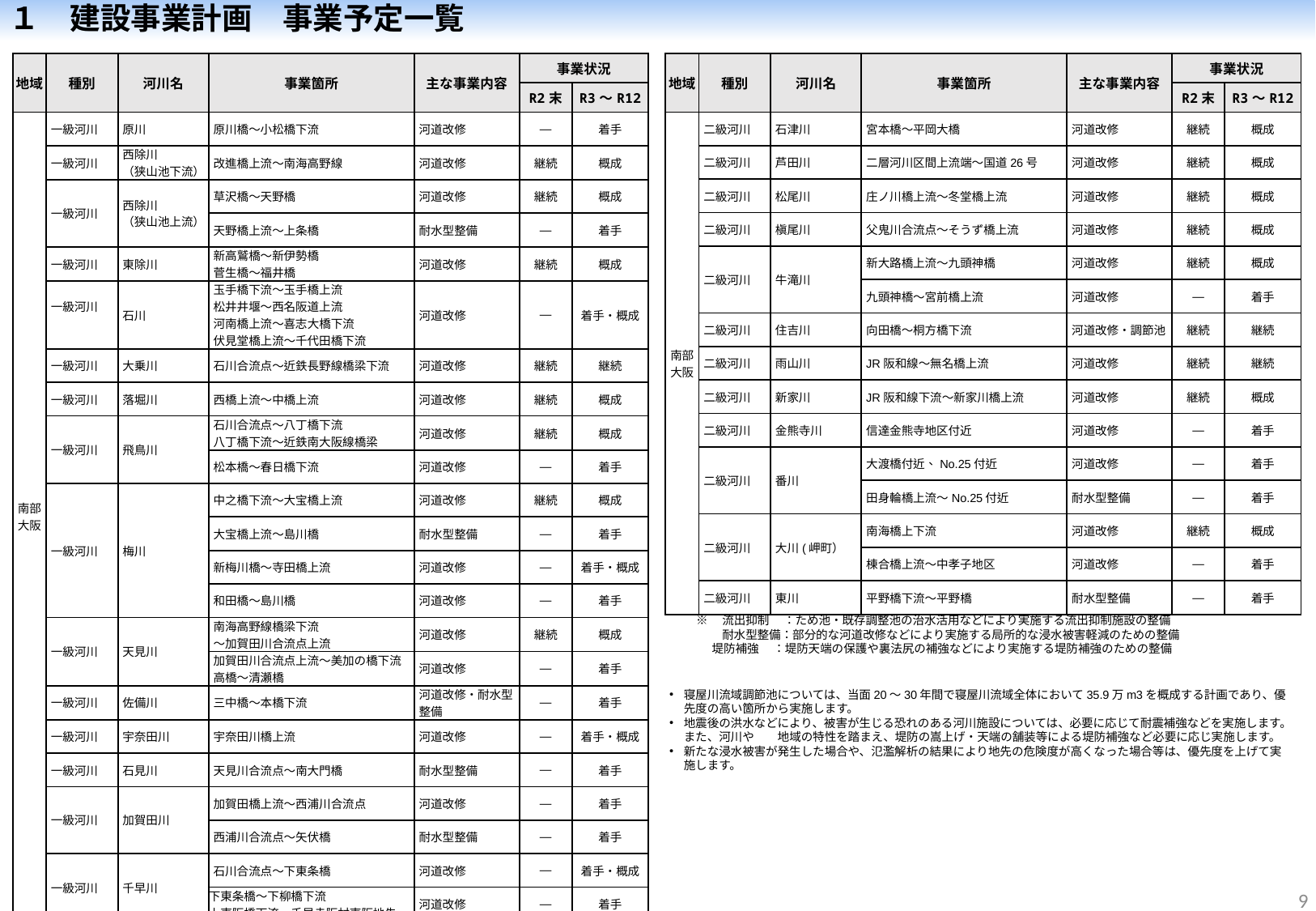

１　建設事業計画　事業予定一覧
| 地域 | 種別 | 河川名 | 事業箇所 | 主な事業内容 | 事業状況 |  |
| --- | --- | --- | --- | --- | --- | --- |
|  |  |  |  |  | R2末 | R3～R12 |
| 南部大阪 | 一級河川 | 原川 | 原川橋～小松橋下流 | 河道改修 | ― | 着手 |
|  | 一級河川 | 西除川 （狭山池下流） | 改進橋上流～南海高野線 | 河道改修 | 継続 | 概成 |
|  | 一級河川 | 西除川 （狭山池上流） | 草沢橋～天野橋 | 河道改修 | 継続 | 概成 |
|  |  |  | 天野橋上流～上条橋 | 耐水型整備 | ― | 着手 |
|  | 一級河川 | 東除川 | 新高鷲橋～新伊勢橋 菅生橋～福井橋 | 河道改修 | 継続 | 概成 |
|  | 一級河川 | 石川 | 玉手橋下流～玉手橋上流 松井井堰～西名阪道上流 河南橋上流～喜志大橋下流 伏見堂橋上流～千代田橋下流 | 河道改修 | ― | 着手・概成 |
|  | 一級河川 | 大乗川 | 石川合流点～近鉄長野線橋梁下流 | 河道改修 | 継続 | 継続 |
|  | 一級河川 | 落堀川 | 西橋上流～中橋上流 | 河道改修 | 継続 | 概成 |
|  | 一級河川 | 飛鳥川 | 石川合流点～八丁橋下流 八丁橋下流～近鉄南大阪線橋梁 | 河道改修 | 継続 | 概成 |
|  |  |  | 松本橋～春日橋下流 | 河道改修 | ― | 着手 |
|  | 一級河川 | 梅川 | 中之橋下流～大宝橋上流 | 河道改修 | 継続 | 概成 |
|  |  |  | 大宝橋上流～島川橋 | 耐水型整備 | ― | 着手 |
|  |  |  | 新梅川橋～寺田橋上流 | 河道改修 | ― | 着手・概成 |
|  |  |  | 和田橋～島川橋 | 河道改修 | ― | 着手 |
|  | 一級河川 | 天見川 | 南海高野線橋梁下流 ～加賀田川合流点上流 | 河道改修 | 継続 | 概成 |
|  |  |  | 加賀田川合流点上流～美加の橋下流 高橋～清瀬橋 | 河道改修 | ― | 着手 |
|  | 一級河川 | 佐備川 | 三中橋～本橋下流 | 河道改修・耐水型整備 | ― | 着手 |
|  | 一級河川 | 宇奈田川 | 宇奈田川橋上流 | 河道改修 | ― | 着手・概成 |
|  | 一級河川 | 石見川 | 天見川合流点～南大門橋 | 耐水型整備 | ― | 着手 |
|  | 一級河川 | 加賀田川 | 加賀田橋上流～西浦川合流点 | 河道改修 | ― | 着手 |
|  |  |  | 西浦川合流点～矢伏橋 | 耐水型整備 | ― | 着手 |
|  | 一級河川 | 千早川 | 石川合流点～下東条橋 | 河道改修 | ― | 着手・概成 |
|  |  |  | 下東条橋～下柳橋下流 上東阪橋下流～千早赤阪村東阪地先 | 河道改修 | ― | 着手 |
| 地域 | 種別 | 河川名 | 事業箇所 | 主な事業内容 | 事業状況 |  |
| --- | --- | --- | --- | --- | --- | --- |
|  |  |  |  |  | R2末 | R3～R12 |
| 南部大阪 | 二級河川 | 石津川 | 宮本橋～平岡大橋 | 河道改修 | 継続 | 概成 |
|  | 二級河川 | 芦田川 | 二層河川区間上流端～国道26号 | 河道改修 | 継続 | 概成 |
|  | 二級河川 | 松尾川 | 庄ノ川橋上流～冬堂橋上流 | 河道改修 | 継続 | 概成 |
|  | 二級河川 | 槇尾川 | 父鬼川合流点～そうず橋上流 | 河道改修 | 継続 | 概成 |
|  | 二級河川 | 牛滝川 | 新大路橋上流～九頭神橋 | 河道改修 | 継続 | 概成 |
|  |  |  | 九頭神橋～宮前橋上流 | 河道改修 | ― | 着手 |
|  | 二級河川 | 住吉川 | 向田橋～桐方橋下流 | 河道改修・調節池 | 継続 | 継続 |
|  | 二級河川 | 雨山川 | JR阪和線～無名橋上流 | 河道改修 | 継続 | 継続 |
|  | 二級河川 | 新家川 | JR阪和線下流～新家川橋上流 | 河道改修 | 継続 | 概成 |
|  | 二級河川 | 金熊寺川 | 信達金熊寺地区付近 | 河道改修 | ― | 着手 |
|  | 二級河川 | 番川 | 大渡橋付近、No.25付近 | 河道改修 | ― | 着手 |
|  |  |  | 田身輪橋上流～No.25付近 | 耐水型整備 | ― | 着手 |
|  | 二級河川 | 大川(岬町） | 南海橋上下流 | 河道改修 | 継続 | 概成 |
|  |  |  | 棟合橋上流〜中孝子地区 | 河道改修 | ― | 着手 |
|  | 二級河川 | 東川 | 平野橋下流～平野橋 | 耐水型整備 | ― | 着手 |
※　流出抑制　 ：ため池・既存調整池の治水活用などにより実施する流出抑制施設の整備
　　 耐水型整備：部分的な河道改修などにより実施する局所的な浸水被害軽減のための整備
     堤防補強 　：堤防天端の保護や裏法尻の補強などにより実施する堤防補強のための整備
寝屋川流域調節池については、当面20～30年間で寝屋川流域全体において35.9万m3を概成する計画であり、優先度の高い箇所から実施します。
地震後の洪水などにより、被害が生じる恐れのある河川施設については、必要に応じて耐震補強などを実施します。また、河川や　　地域の特性を踏まえ、堤防の嵩上げ・天端の舗装等による堤防補強など必要に応じ実施します。
新たな浸水被害が発生した場合や、氾濫解析の結果により地先の危険度が高くなった場合等は、優先度を上げて実施します。
9